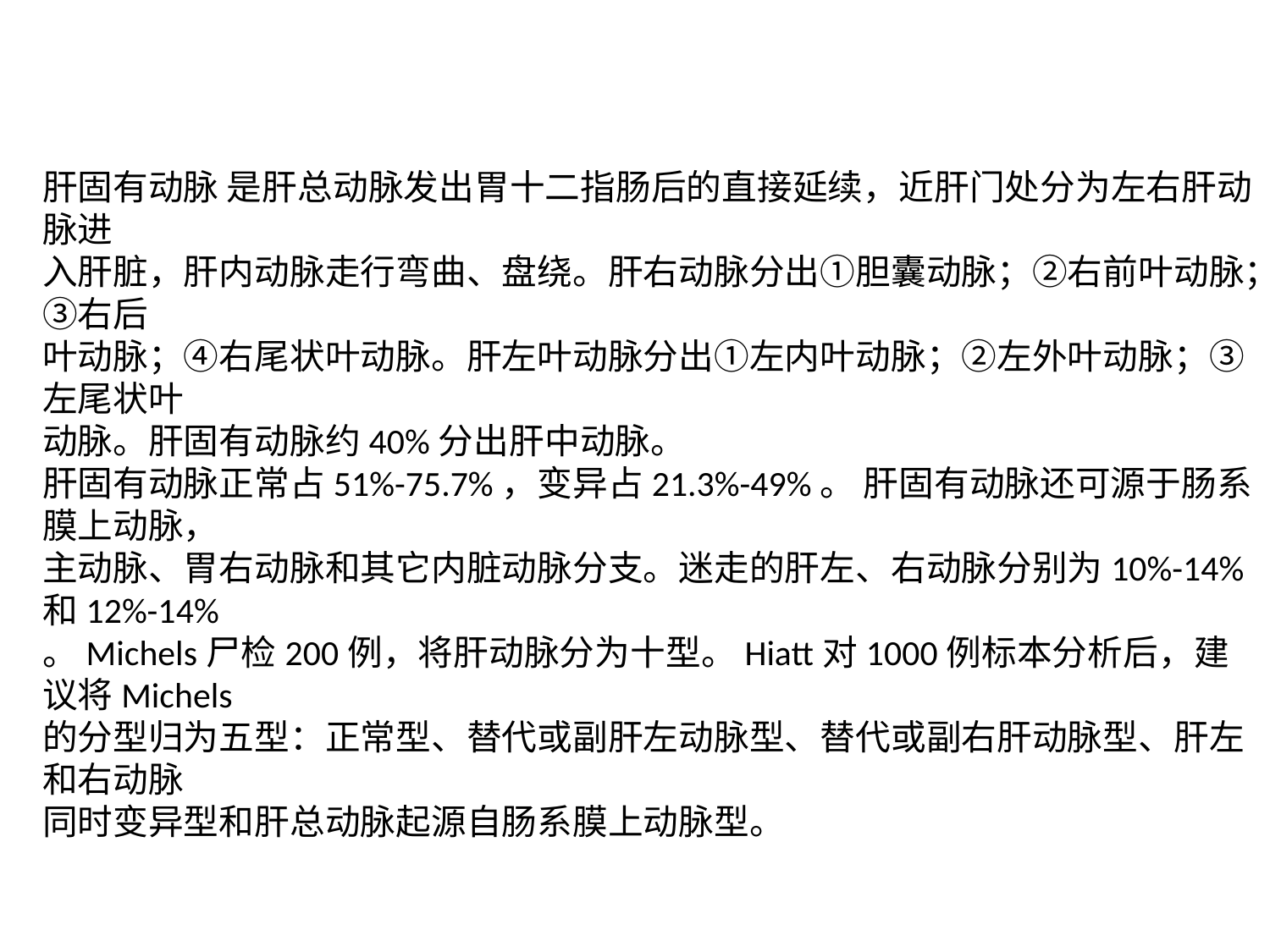

肝固有动脉 是肝总动脉发出胃十二指肠后的直接延续，近肝门处分为左右肝动脉进
入肝脏，肝内动脉走行弯曲、盘绕。肝右动脉分出①胆囊动脉；②右前叶动脉；③右后
叶动脉；④右尾状叶动脉。肝左叶动脉分出①左内叶动脉；②左外叶动脉；③左尾状叶
动脉。肝固有动脉约40%分出肝中动脉。
肝固有动脉正常占51%-75.7%，变异占21.3%-49%。 肝固有动脉还可源于肠系膜上动脉，
主动脉、胃右动脉和其它内脏动脉分支。迷走的肝左、右动脉分别为10%-14%和12%-14%
。Michels尸检200例，将肝动脉分为十型。Hiatt对1000例标本分析后，建议将Michels
的分型归为五型：正常型、替代或副肝左动脉型、替代或副右肝动脉型、肝左和右动脉
同时变异型和肝总动脉起源自肠系膜上动脉型。